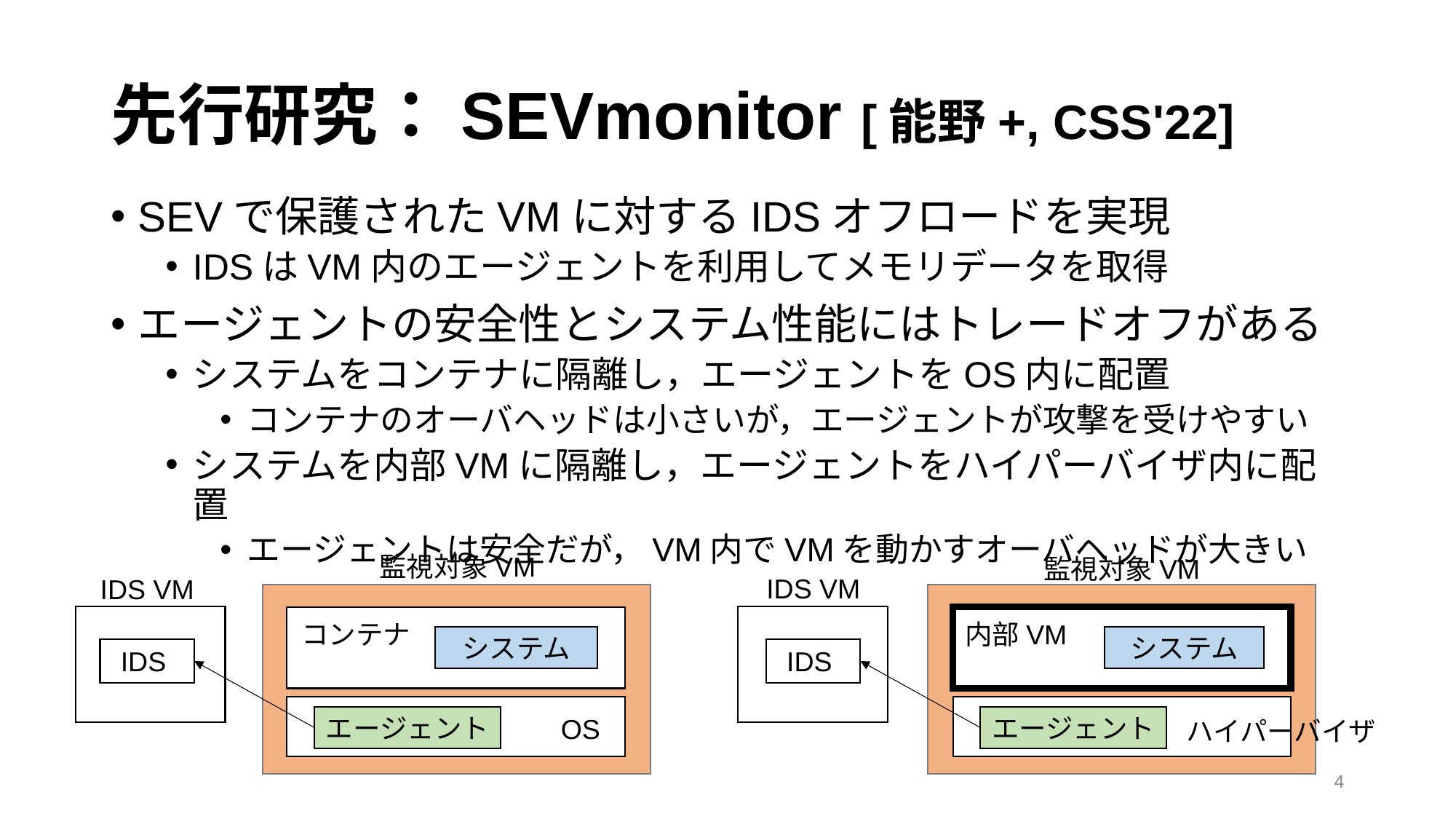

# 先行研究：SEVmonitor [能野+, CSS'22]
SEVで保護されたVMに対するIDSオフロードを実現
IDSはVM内のエージェントを利用してメモリデータを取得
エージェントの安全性とシステム性能にはトレードオフがある
システムをコンテナに隔離し，エージェントをOS内に配置
コンテナのオーバヘッドは小さいが，エージェントが攻撃を受けやすい
システムを内部VMに隔離し，エージェントをハイパーバイザ内に配置
エージェントは安全だが，VM内でVMを動かすオーバヘッドが大きい
監視対象VM
監視対象VM
IDS VM
IDS VM

コンテナ
内部VM
システム
システム
IDS
IDS

OS
エージェント
エージェント
ハイパーバイザ
4